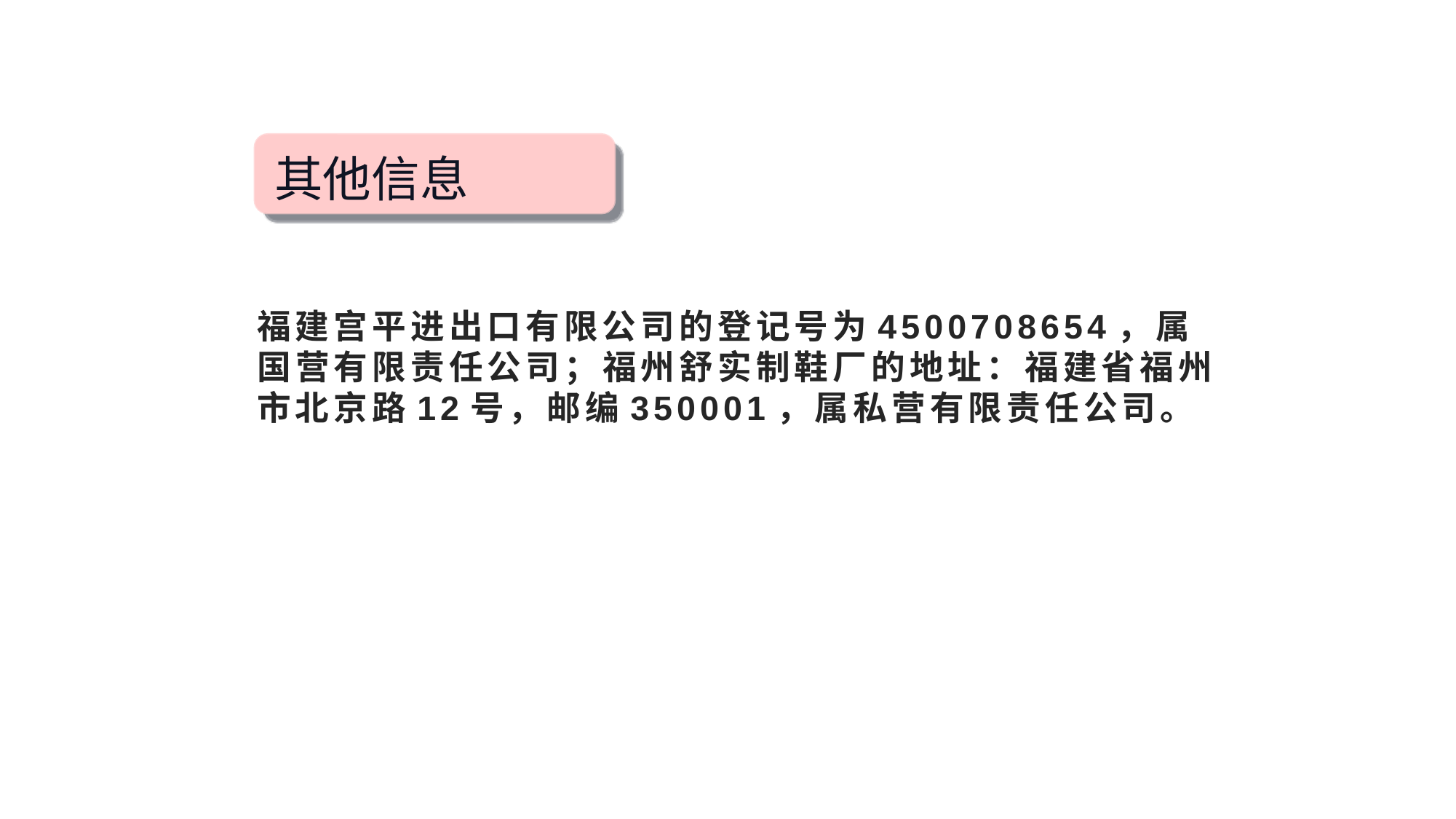

其他信息
# 福建宫平进出口有限公司的登记号为4500708654，属国营有限责任公司；福州舒实制鞋厂的地址：福建省福州市北京路12号，邮编350001，属私营有限责任公司。
218